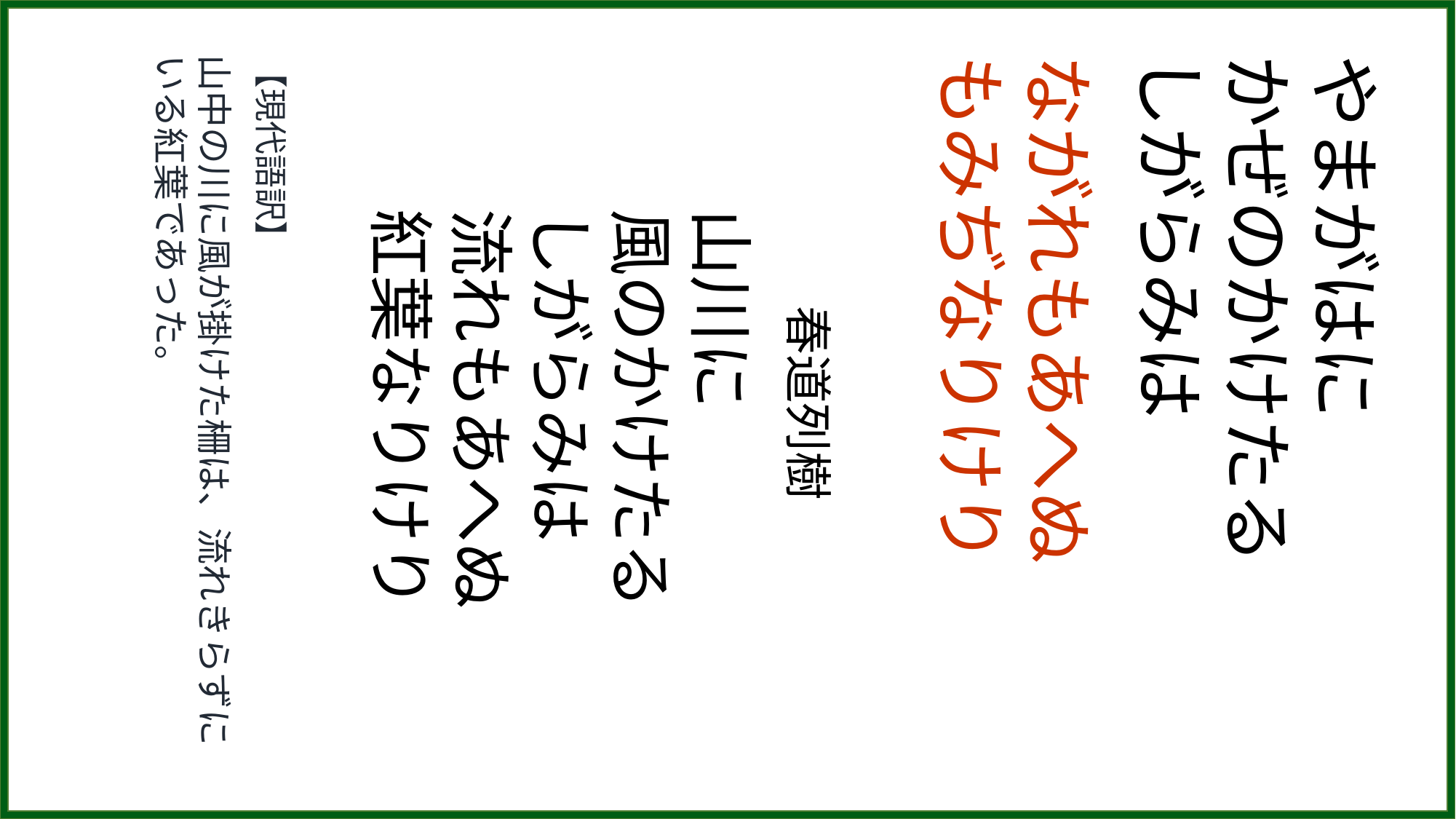

【現代語訳】

山中の川に風が掛けた柵は、流れきらずにいる紅葉であった。
　　春道列樹

山川に
風のかけたる
しがらみは
流れもあへぬ
紅葉なりけり
ながれもあへぬ
もみぢなりけり
やまがはに
かぜのかけたる
しがらみは